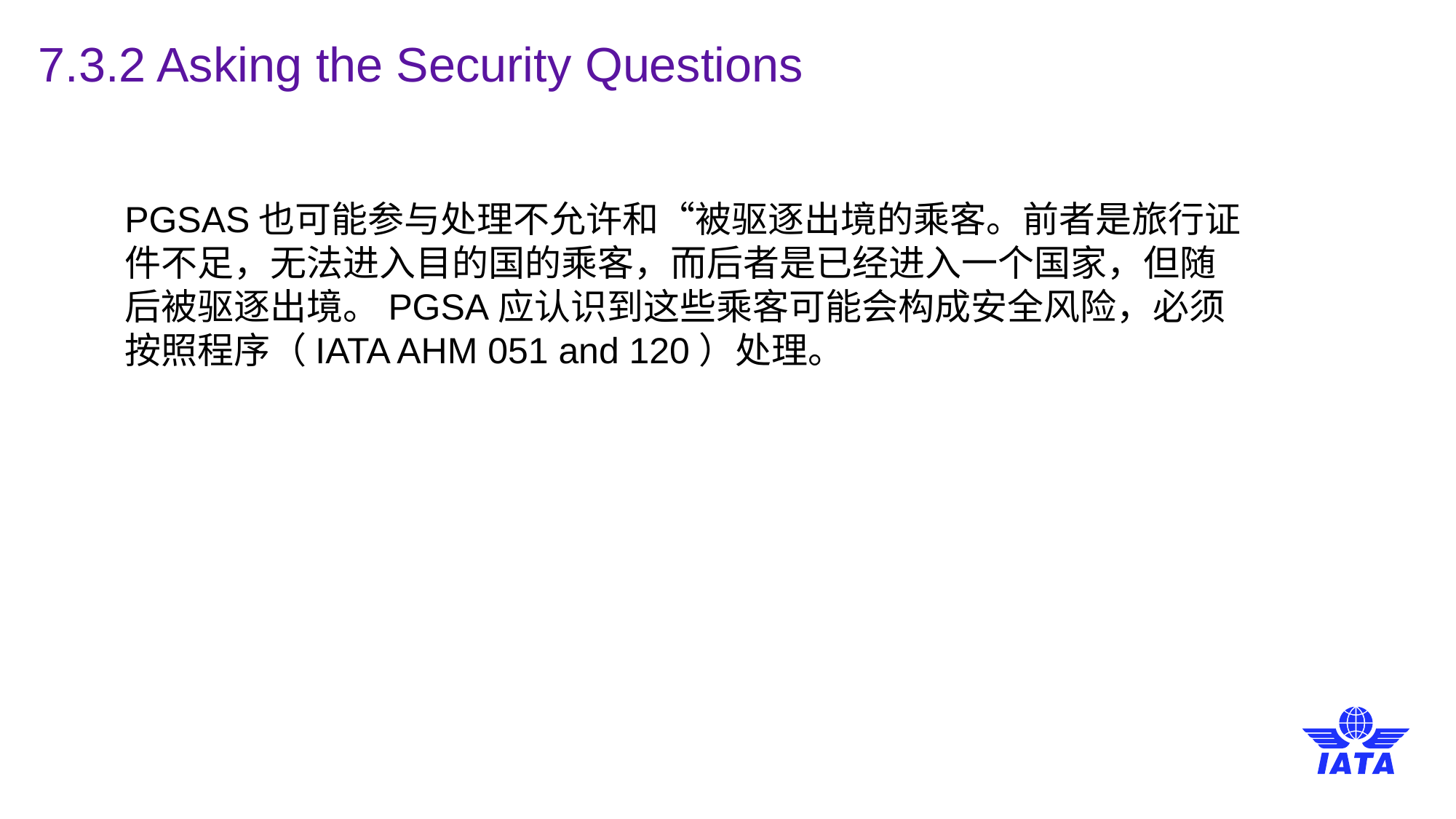

# 7.3.2 Asking the Security Questions
PGSAS也可能参与处理不允许和“被驱逐出境的乘客。前者是旅行证件不足，无法进入目的国的乘客，而后者是已经进入一个国家，但随后被驱逐出境。PGSA应认识到这些乘客可能会构成安全风险，必须按照程序（IATA AHM 051 and 120）处理。
16